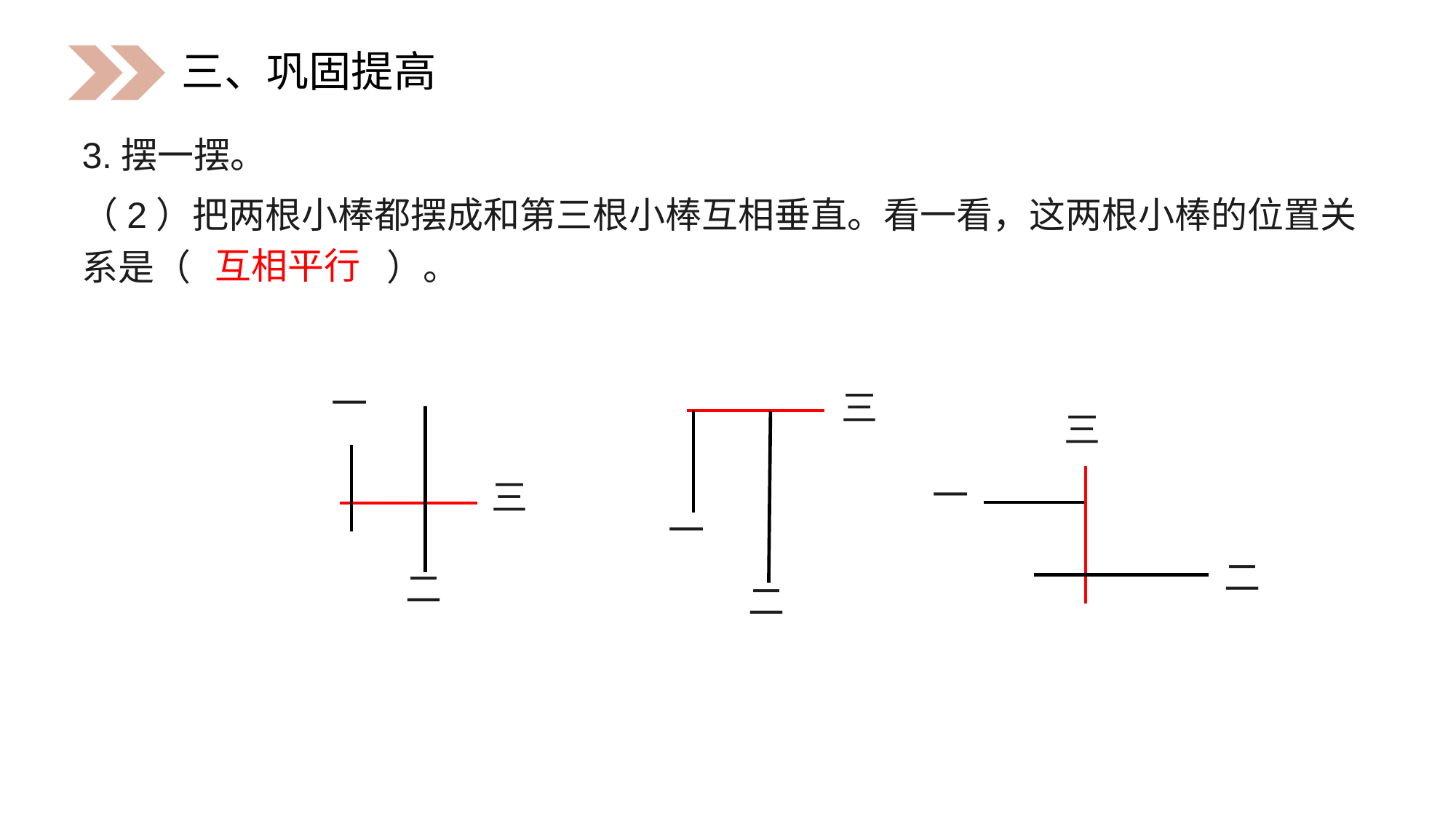

三、巩固提高
3.摆一摆。
（2）把两根小棒都摆成和第三根小棒互相垂直。看一看，这两根小棒的位置关系是（                        ）。
互相平行
一
三
二
一
三
二
三
一
二